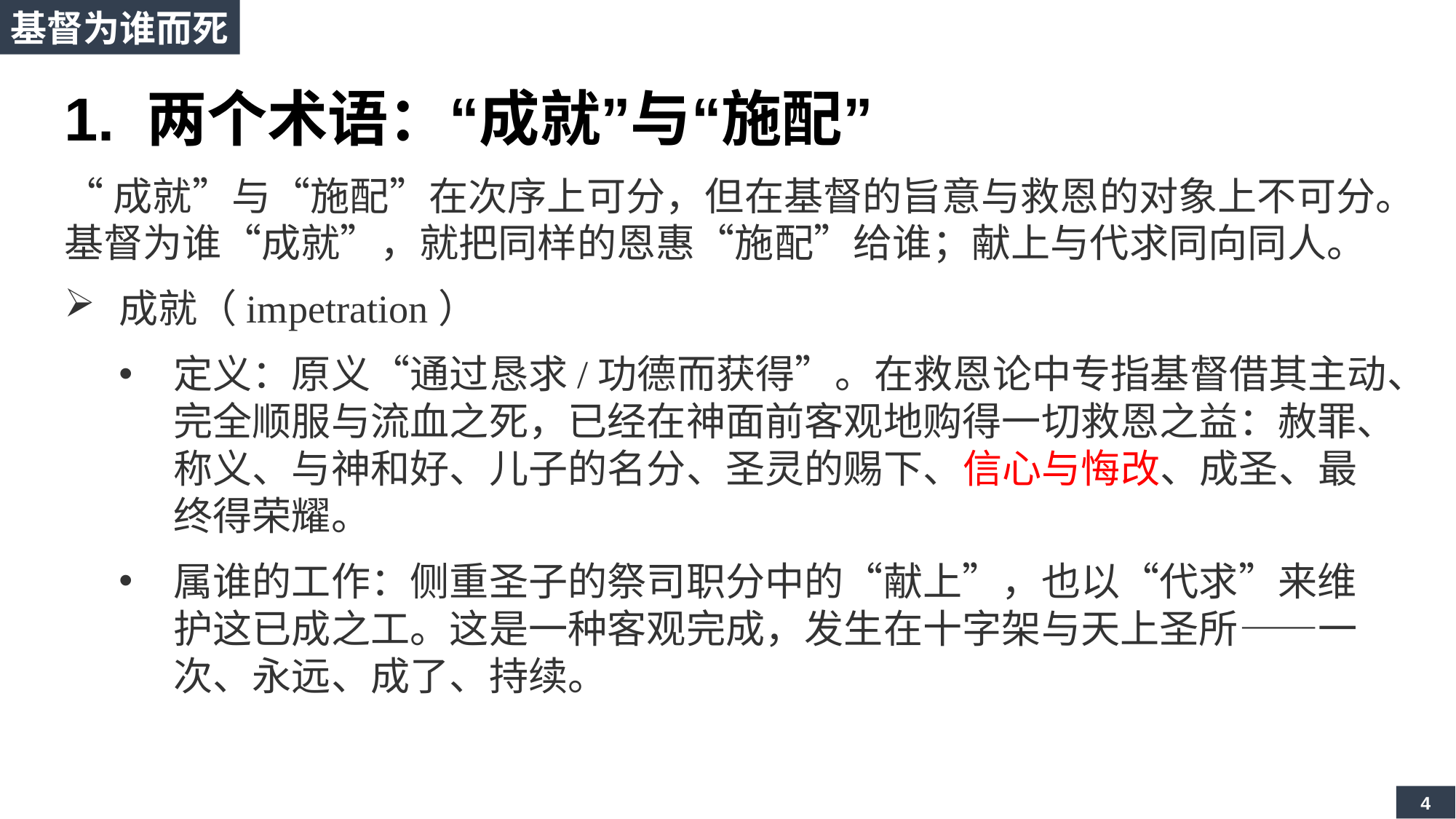

基督为谁而死
1. 两个术语：“成就”与“施配”
“成就”与“施配”在次序上可分，但在基督的旨意与救恩的对象上不可分。基督为谁“成就”，就把同样的恩惠“施配”给谁；献上与代求同向同人。
成就（impetration）
定义：原义“通过恳求/功德而获得”。在救恩论中专指基督借其主动、完全顺服与流血之死，已经在神面前客观地购得一切救恩之益：赦罪、称义、与神和好、儿子的名分、圣灵的赐下、信心与悔改、成圣、最终得荣耀。
属谁的工作：侧重圣子的祭司职分中的“献上”，也以“代求”来维护这已成之工。这是一种客观完成，发生在十字架与天上圣所——一次、永远、成了、持续。
4